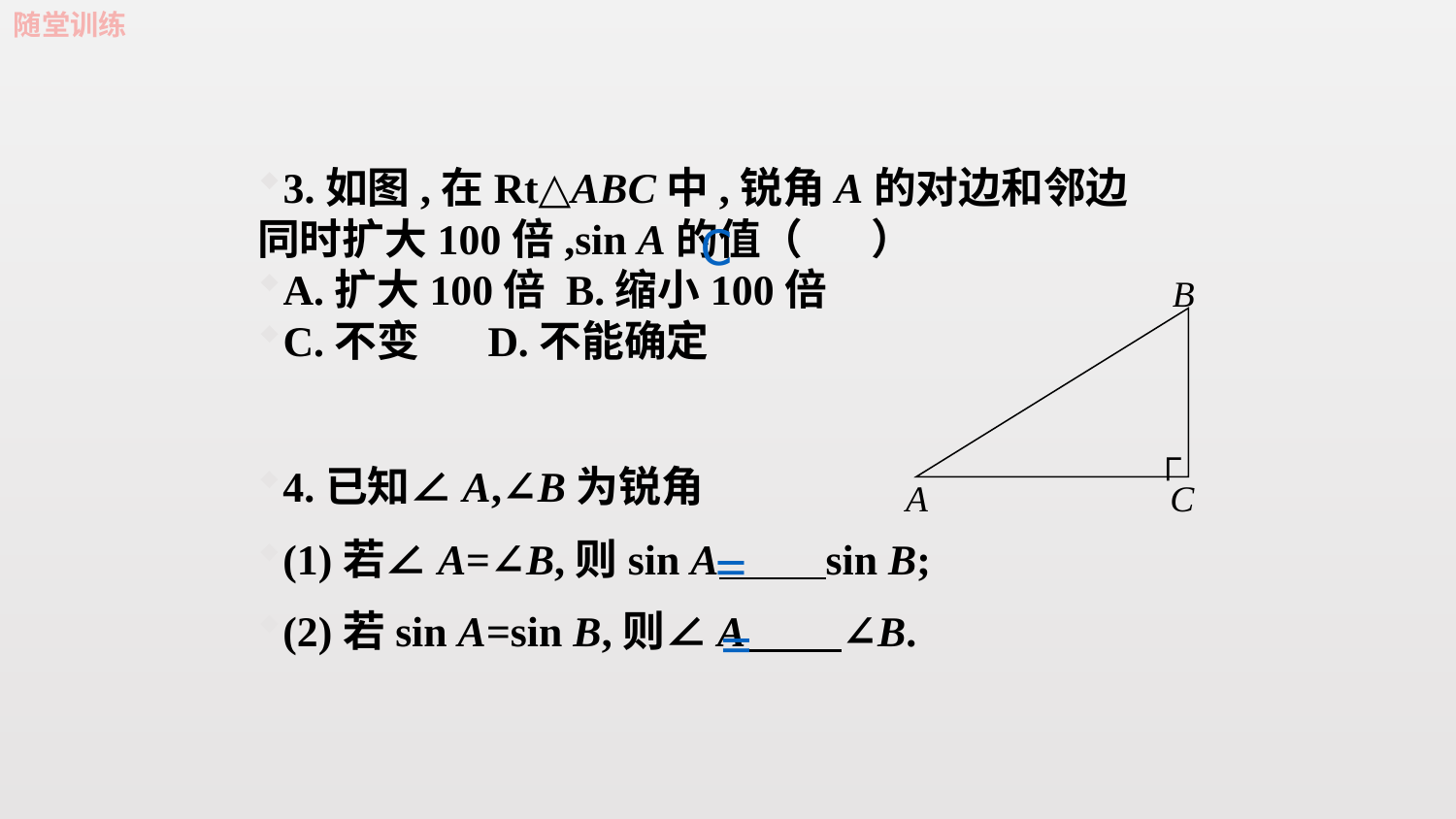

随堂训练
3.如图,在Rt△ABC中,锐角A的对边和邻边同时扩大100倍,sin A的值（       ）
A.扩大100倍 B.缩小100倍
C.不变      D.不能确定
C
B

┌
A
C
4.已知∠A,∠B为锐角
(1)若∠A=∠B,则sin A          sin B;
(2)若sin A=sin B,则∠A         ∠B.
=
=